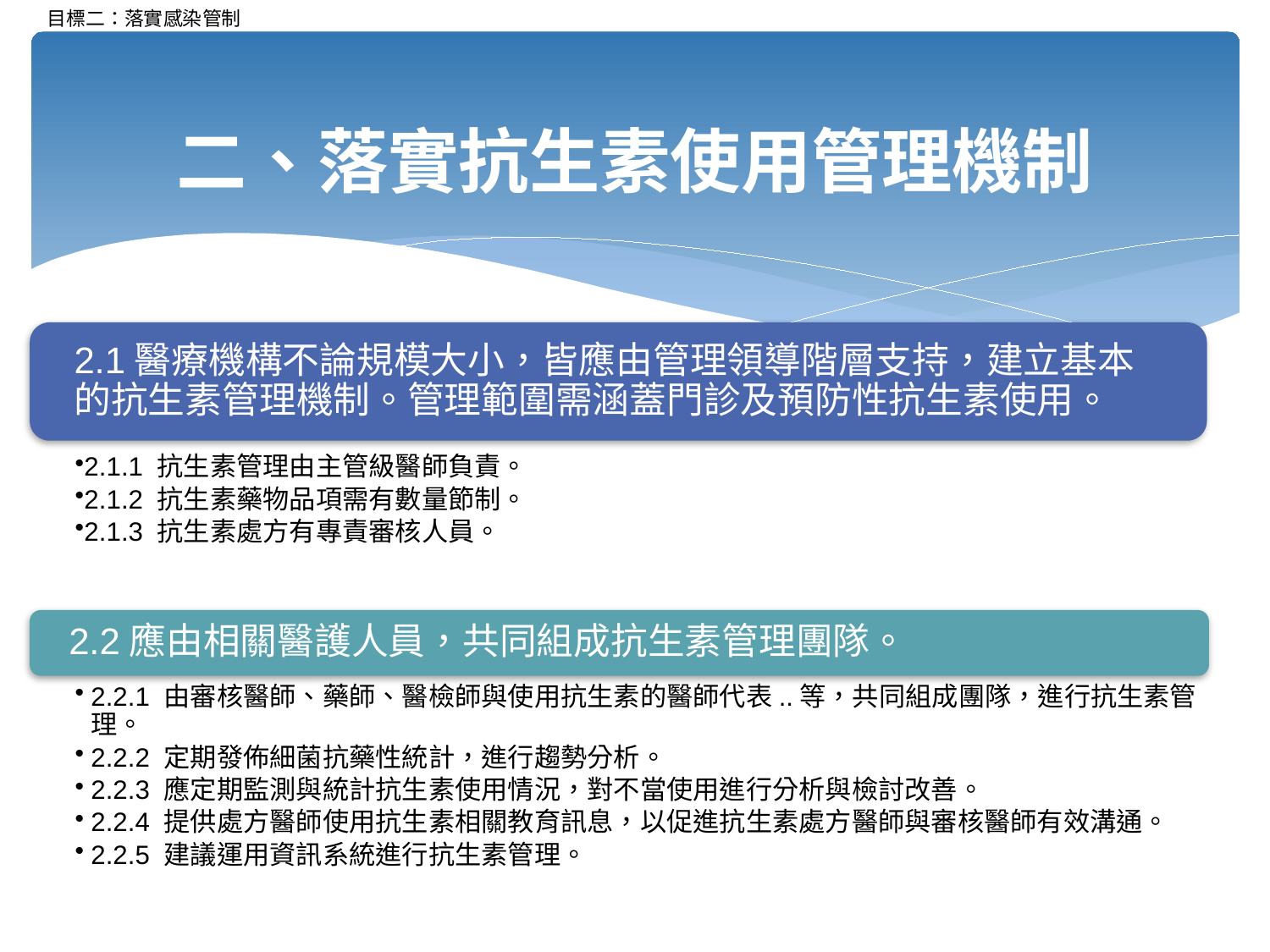

# 二、落實抗生素使用管理機制
2.1.1 抗生素管理由主管級醫師負責。
2.1.2 抗生素藥物品項需有數量節制。
2.1.3 抗生素處方有專責審核人員。
2.1醫療機構不論規模大小，皆應由管理領導階層支持，建立基本的抗生素管理機制。管理範圍需涵蓋門診及預防性抗生素使用。
2.2.1 由審核醫師、藥師、醫檢師與使用抗生素的醫師代表..等，共同組成團隊，進行抗生素管理。
2.2.2 定期發佈細菌抗藥性統計，進行趨勢分析。
2.2.3 應定期監測與統計抗生素使用情況，對不當使用進行分析與檢討改善。
2.2.4 提供處方醫師使用抗生素相關教育訊息，以促進抗生素處方醫師與審核醫師有效溝通。
2.2.5 建議運用資訊系統進行抗生素管理。
2.2應由相關醫護人員，共同組成抗生素管理團隊。